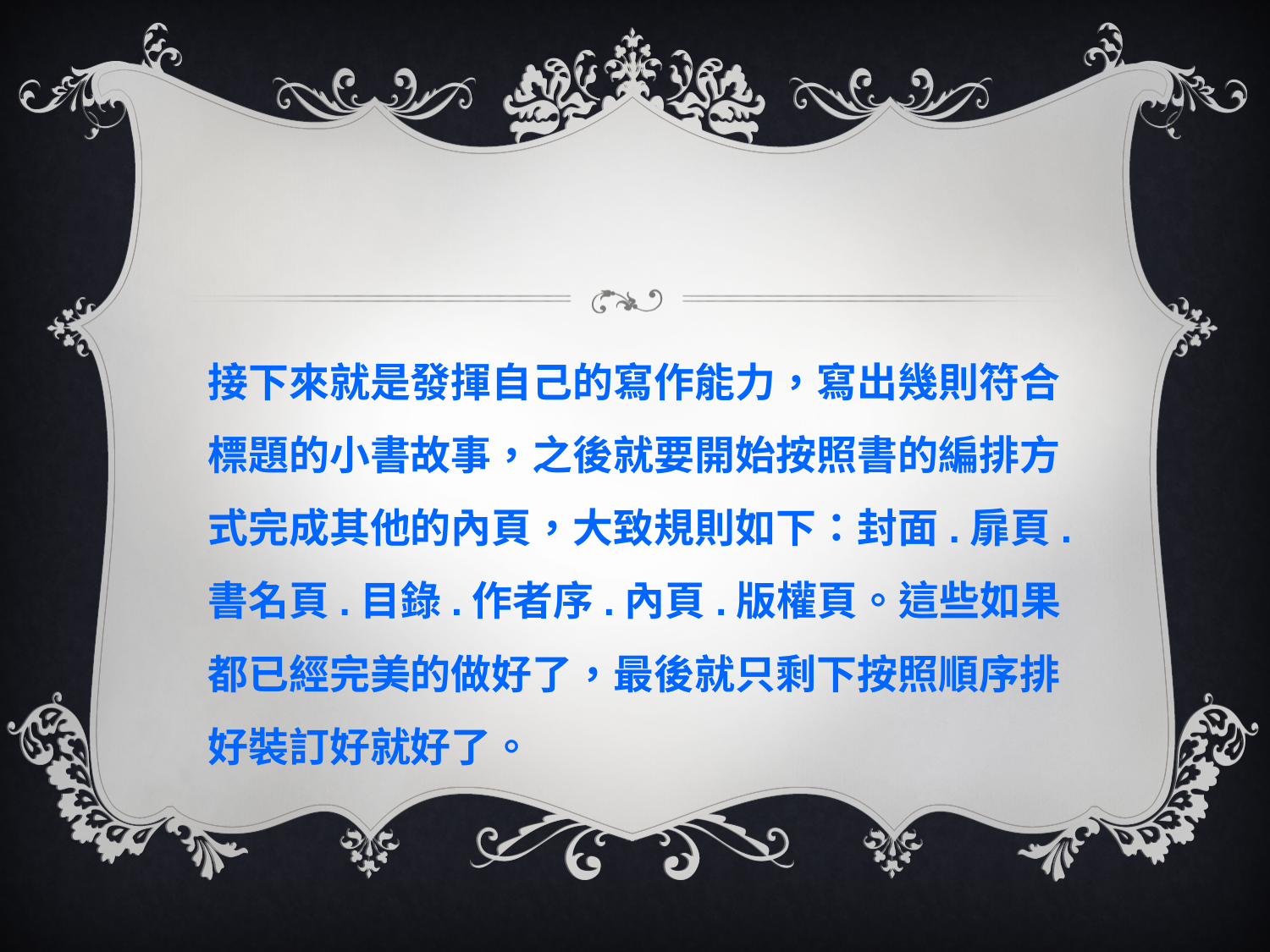

接下來就是發揮自己的寫作能力，寫出幾則符合標題的小書故事，之後就要開始按照書的編排方式完成其他的內頁，大致規則如下：封面.扉頁.書名頁.目錄.作者序.內頁.版權頁。這些如果都已經完美的做好了，最後就只剩下按照順序排好裝訂好就好了。